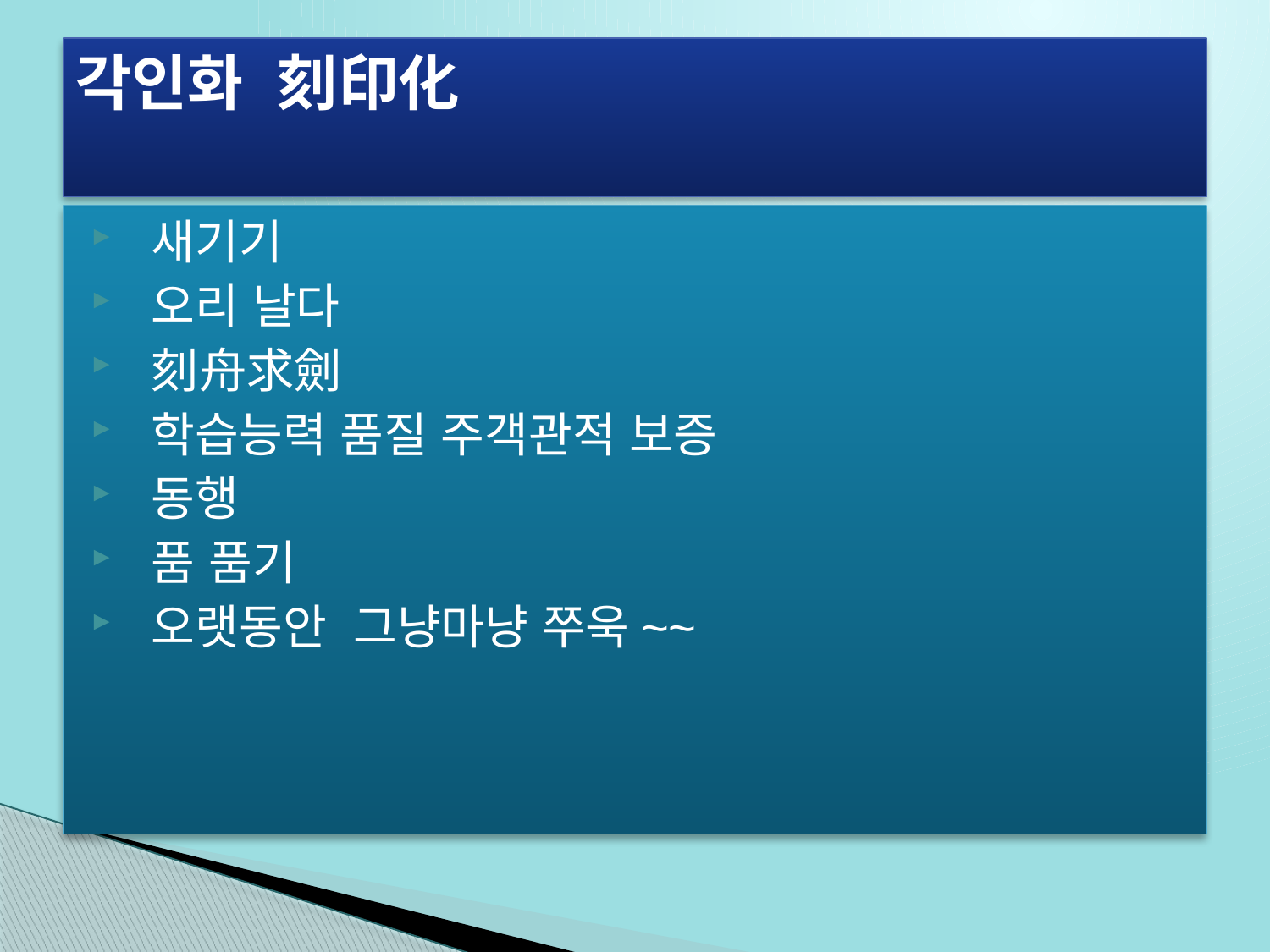

# 각인화  刻印化
 새기기
 오리 날다
 刻舟求劍
 학습능력 품질 주객관적 보증
 동행
 품 품기
 오랫동안  그냥마냥 쭈욱~~